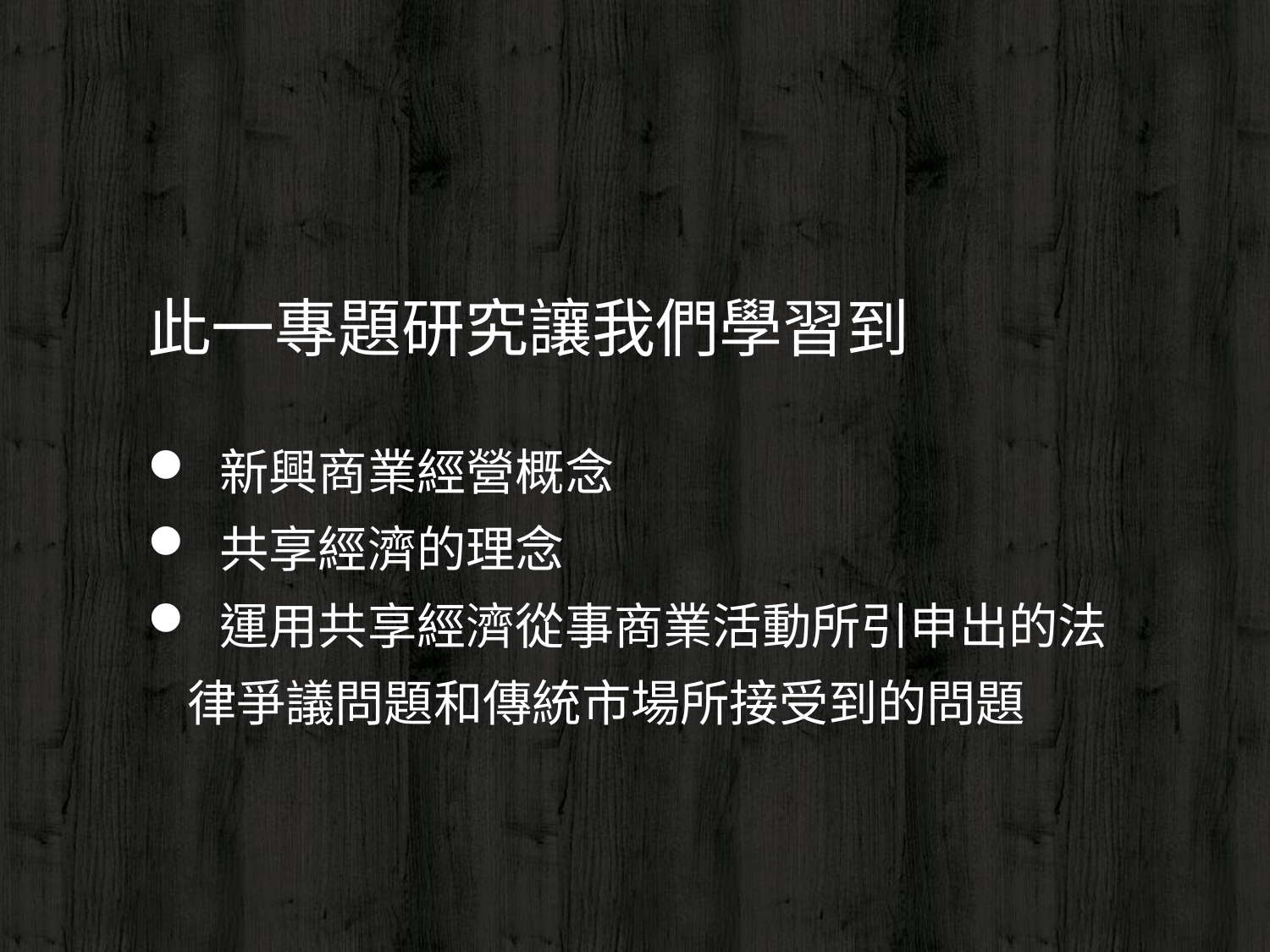

此一專題研究讓我們學習到

 新興商業經營概念
 共享經濟的理念
 運用共享經濟從事商業活動所引申出的法律爭議問題和傳統市場所接受到的問題